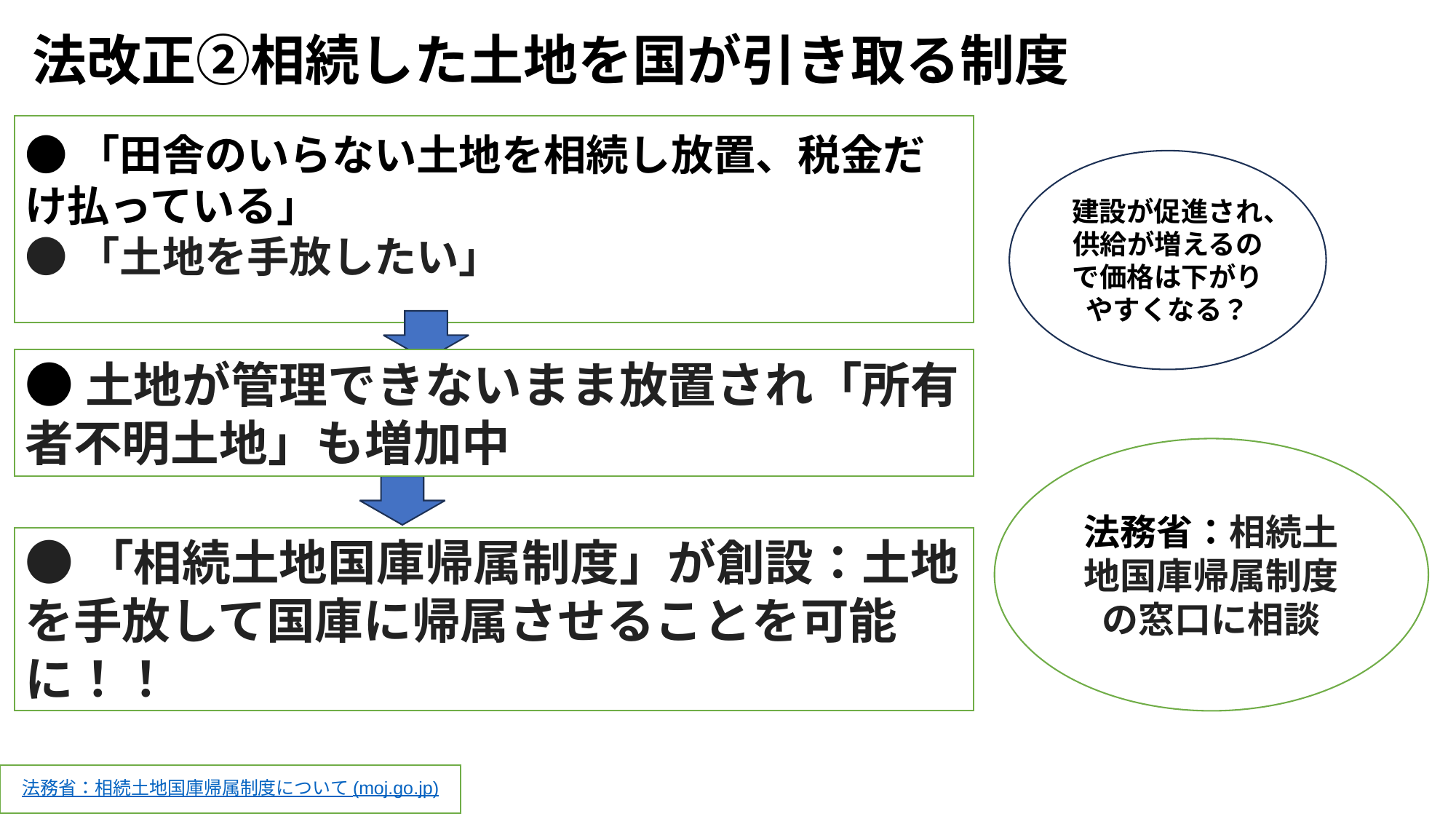

# 法改正②相続した土地を国が引き取る制度

●「田舎のいらない土地を相続し放置、税金だけ払っている」
●「土地を手放したい」
建設が促進され、供給が増えるので価格は下がりやすくなる？

●土地が管理できないまま放置され「所有者不明土地」も増加中
法務省：相続土地国庫帰属制度の窓口に相談

●「相続土地国庫帰属制度」が創設：土地を手放して国庫に帰属させることを可能に！！
法務省：相続土地国庫帰属制度について (moj.go.jp)